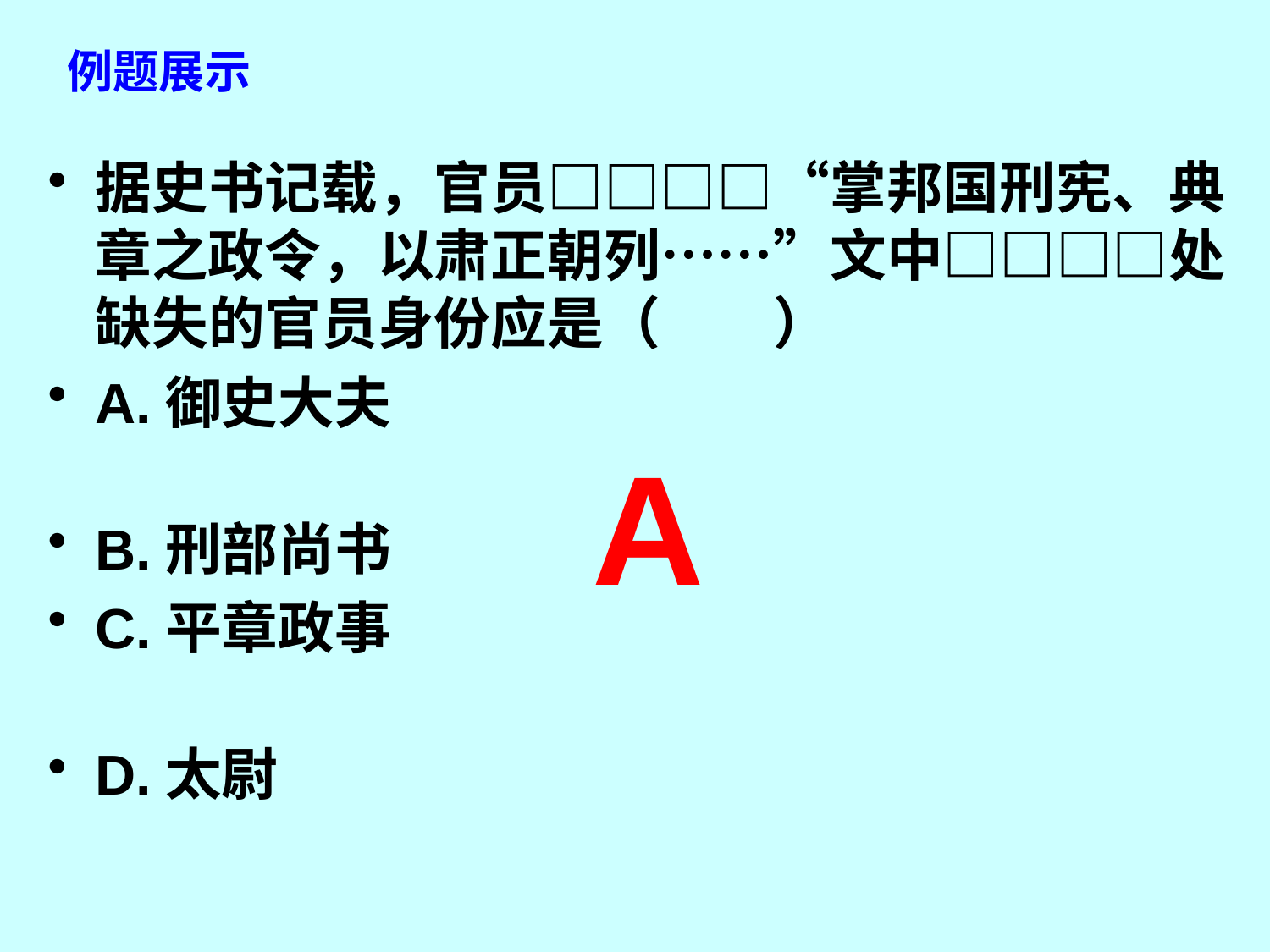

例题展示
# 据史书记载，官员□□□□“掌邦国刑宪、典章之政令，以肃正朝列……”文中□□□□处缺失的官员身份应是（　　）
A.御史大夫
B.刑部尚书
C.平章政事
D.太尉
A